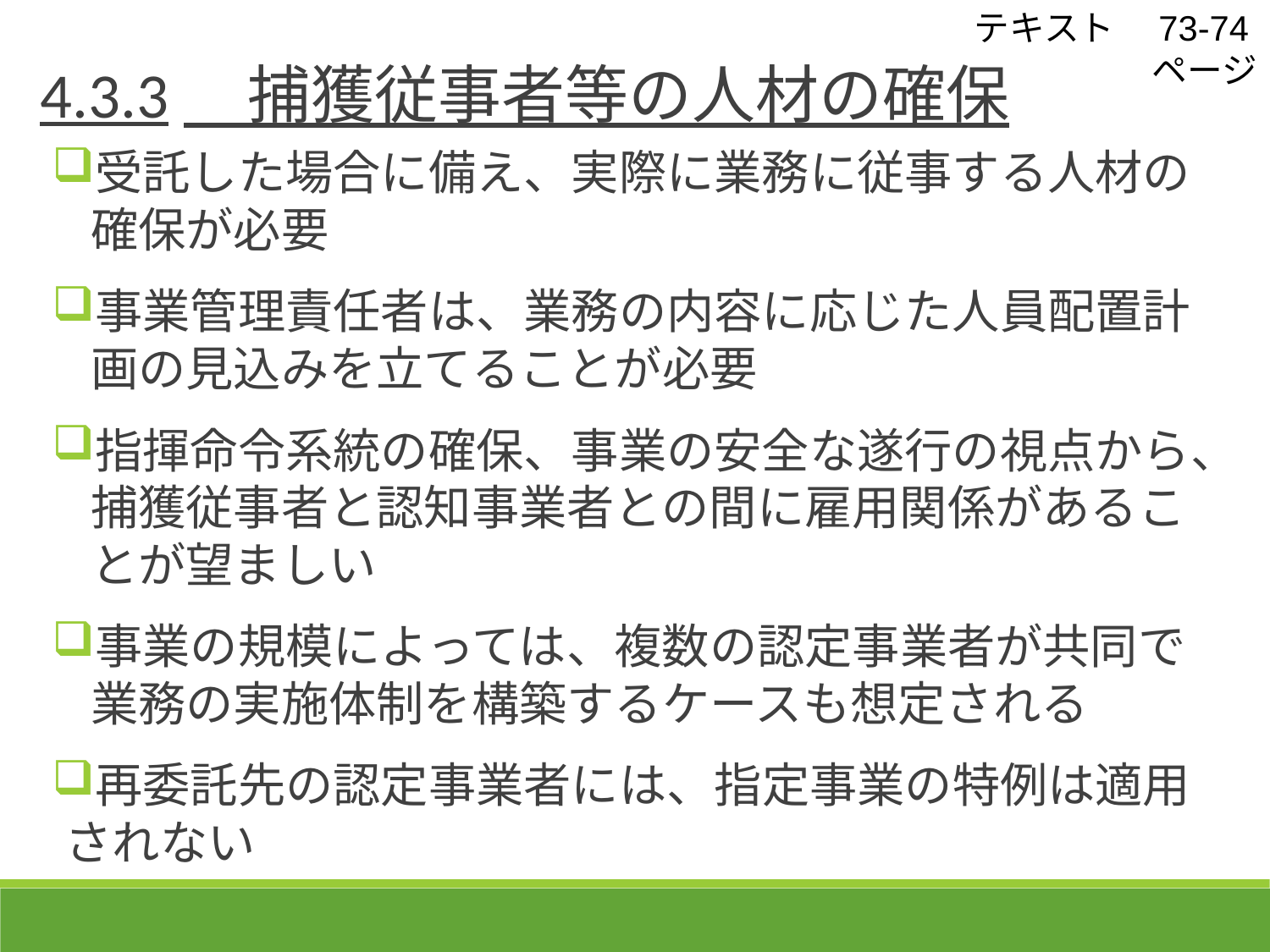

テキスト　73-74ページ
4.3.3　捕獲従事者等の人材の確保
受託した場合に備え、実際に業務に従事する人材の確保が必要
事業管理責任者は、業務の内容に応じた人員配置計画の見込みを立てることが必要
指揮命令系統の確保、事業の安全な遂行の視点から、捕獲従事者と認知事業者との間に雇用関係があることが望ましい
事業の規模によっては、複数の認定事業者が共同で業務の実施体制を構築するケースも想定される
再委託先の認定事業者には、指定事業の特例は適用されない